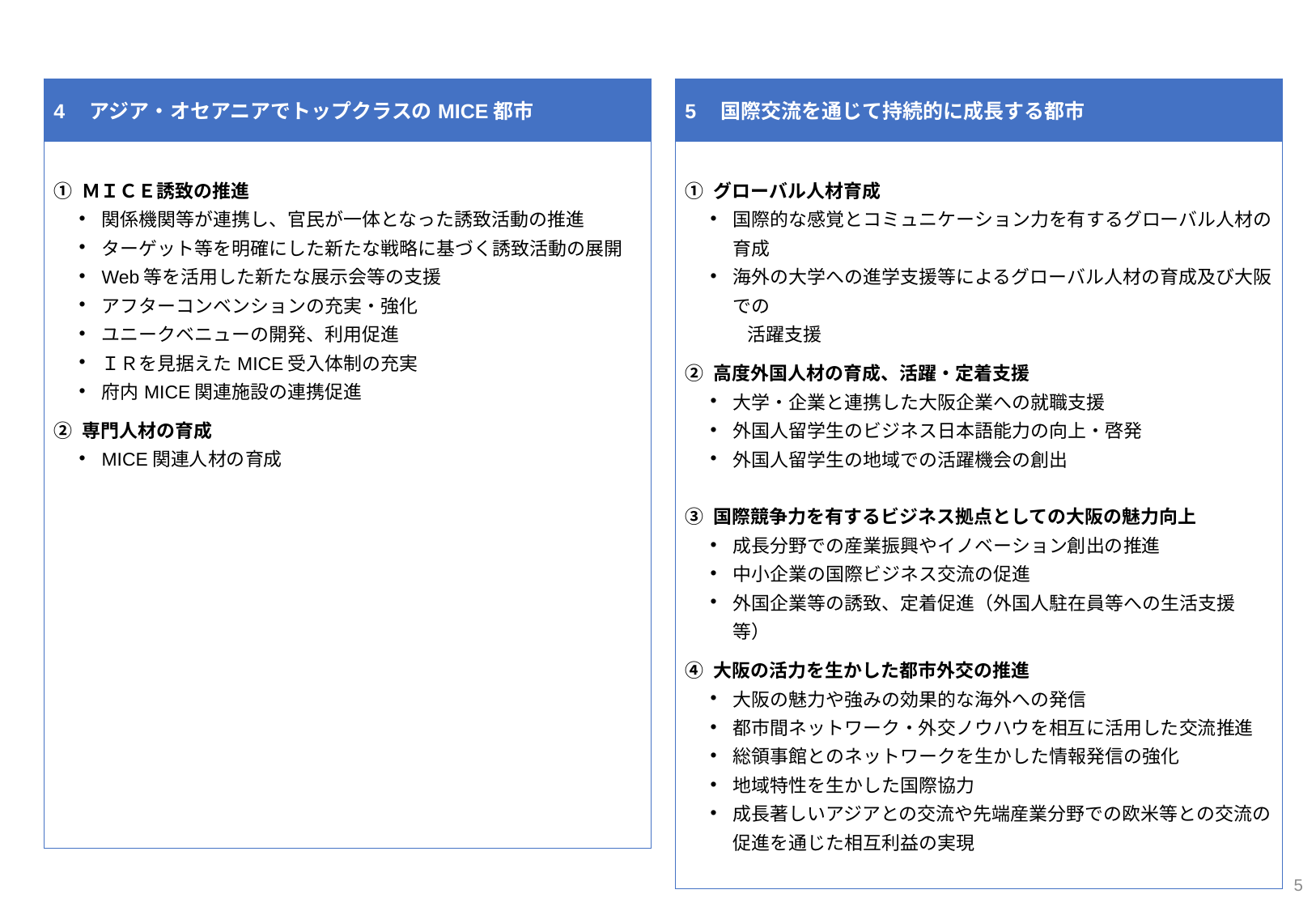

| 4　アジア・オセアニアでトップクラスのMICE都市 |
| --- |
| ① ＭＩＣＥ誘致の推進 関係機関等が連携し、官民が一体となった誘致活動の推進 ターゲット等を明確にした新たな戦略に基づく誘致活動の展開 Web等を活用した新たな展示会等の支援 アフターコンベンションの充実・強化 ユニークベニューの開発、利用促進 ＩＲを見据えたMICE受入体制の充実 府内MICE関連施設の連携促進 ② 専門人材の育成 MICE関連人材の育成 |
| 5　国際交流を通じて持続的に成長する都市 |
| --- |
| ① グローバル人材育成 国際的な感覚とコミュニケーション力を有するグローバル人材の育成 海外の大学への進学支援等によるグローバル人材の育成及び大阪での 　　活躍支援 ② 高度外国人材の育成、活躍・定着支援 大学・企業と連携した大阪企業への就職支援 外国人留学生のビジネス日本語能力の向上・啓発 外国人留学生の地域での活躍機会の創出 ③ 国際競争力を有するビジネス拠点としての大阪の魅力向上 成長分野での産業振興やイノベーション創出の推進 中小企業の国際ビジネス交流の促進 外国企業等の誘致、定着促進（外国人駐在員等への生活支援等） ④ 大阪の活力を生かした都市外交の推進 大阪の魅力や強みの効果的な海外への発信 都市間ネットワーク・外交ノウハウを相互に活用した交流推進 総領事館とのネットワークを生かした情報発信の強化 地域特性を生かした国際協力 成長著しいアジアとの交流や先端産業分野での欧米等との交流の促進を通じた相互利益の実現 |
5